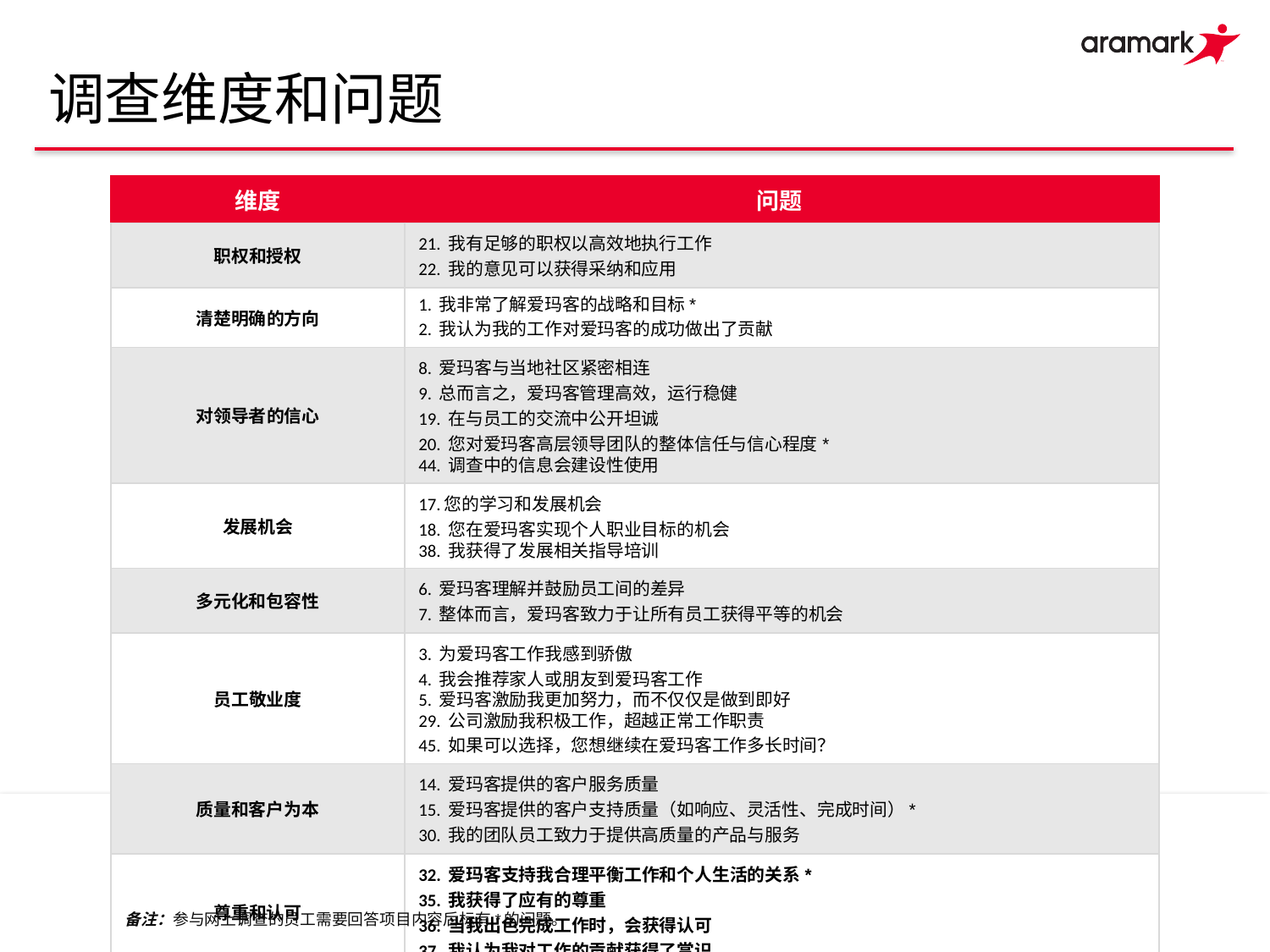

# 调查维度和问题
| 维度 | 问题 |
| --- | --- |
| 职权和授权 | 21. 我有足够的职权以高效地执行工作 22. 我的意见可以获得采纳和应用 |
| 清楚明确的方向 | 1. 我非常了解爱玛客的战略和目标\* 2. 我认为我的工作对爱玛客的成功做出了贡献 |
| 对领导者的信心 | 8. 爱玛客与当地社区紧密相连 9. 总而言之，爱玛客管理高效，运行稳健 19. 在与员工的交流中公开坦诚 20. 您对爱玛客高层领导团队的整体信任与信心程度\* 44. 调查中的信息会建设性使用 |
| 发展机会 | 17.您的学习和发展机会 18. 您在爱玛客实现个人职业目标的机会 38. 我获得了发展相关指导培训 |
| 多元化和包容性 | 6. 爱玛客理解并鼓励员工间的差异 7. 整体而言，爱玛客致力于让所有员工获得平等的机会 |
| 员工敬业度 | 3. 为爱玛客工作我感到骄傲 4. 我会推荐家人或朋友到爱玛客工作 5. 爱玛客激励我更加努力，而不仅仅是做到即好 29. 公司激励我积极工作，超越正常工作职责 45. 如果可以选择，您想继续在爱玛客工作多长时间？ |
| 质量和客户为本 | 14. 爱玛客提供的客户服务质量 15. 爱玛客提供的客户支持质量（如响应、灵活性、完成时间）\* 30. 我的团队员工致力于提供高质量的产品与服务 |
| 尊重和认可 | 32. 爱玛客支持我合理平衡工作和个人生活的关系\* 35. 我获得了应有的尊重 36. 当我出色完成工作时，会获得认可 37. 我认为我对工作的贡献获得了赏识 |
备注：参与网上调查的员工需要回答项目内容后标有*的问题。